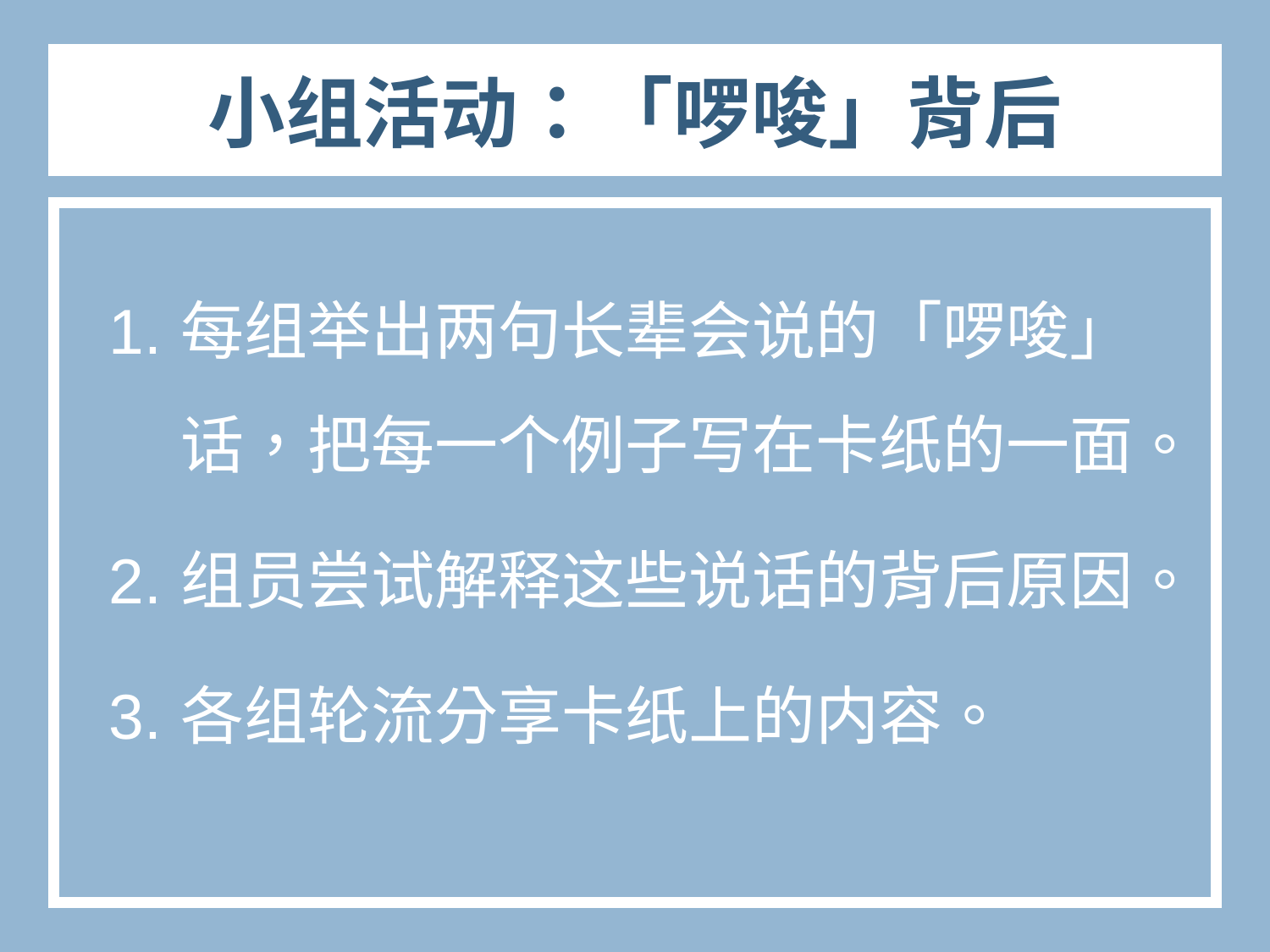

# 小组活动：「啰唆」背后
每组举出两句长辈会说的「啰唆」话，把每一个例子写在卡纸的一面。
组员尝试解释这些说话的背后原因。
各组轮流分享卡纸上的内容。